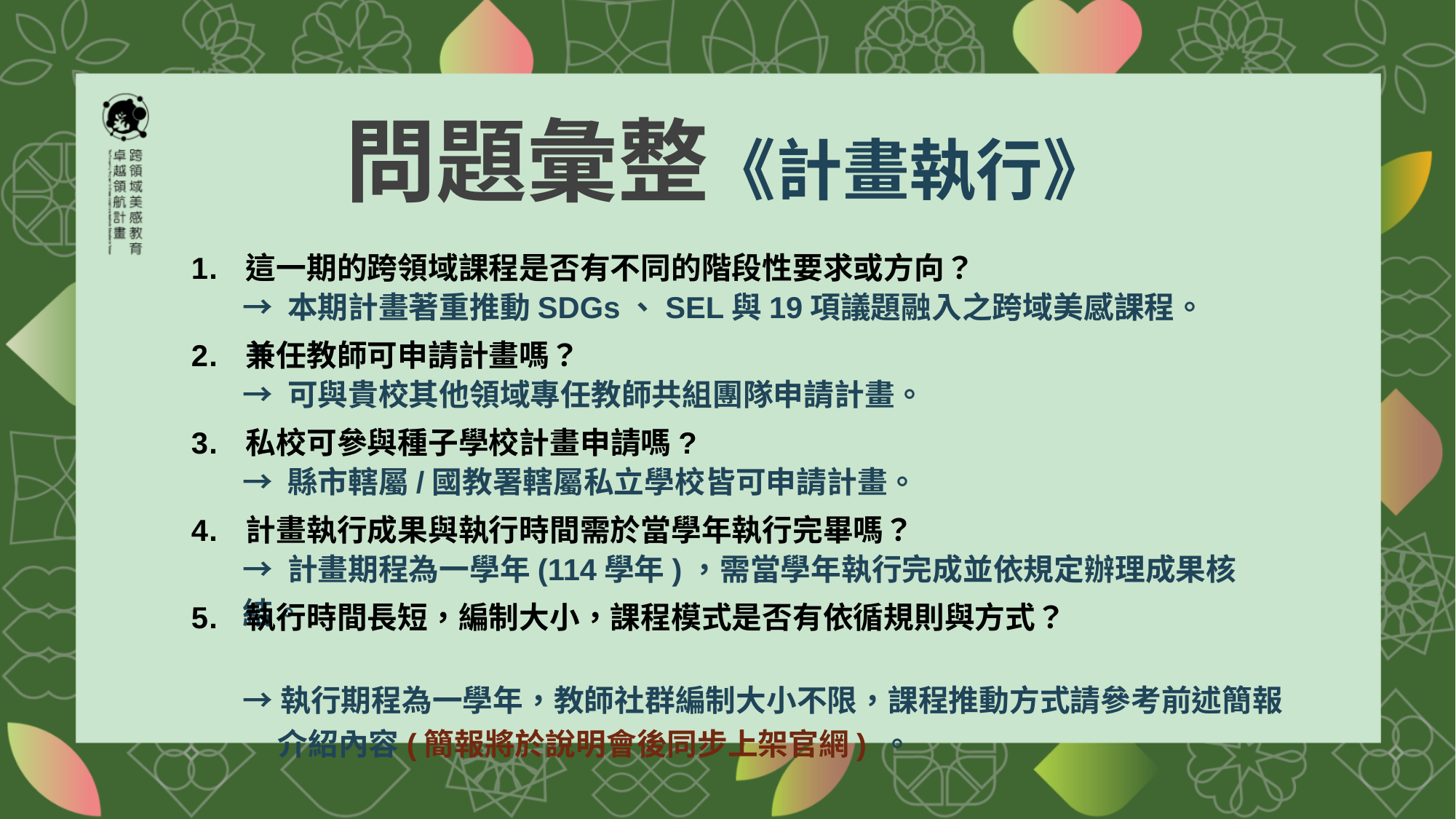

問題彙整《計畫執行》
這一期的跨領域課程是否有不同的階段性要求或方向？

兼任教師可申請計畫嗎？

私校可參與種子學校計畫申請嗎?

計畫執行成果與執行時間需於當學年執行完畢嗎？

執行時間長短，編制大小，課程模式是否有依循規則與方式？
→ 本期計畫著重推動SDGs、SEL與19項議題融入之跨域美感課程。
。
→ 可與貴校其他領域專任教師共組團隊申請計畫。

→ 縣市轄屬/國教署轄屬私立學校皆可申請計畫。

→ 計畫期程為一學年(114學年)，需當學年執行完成並依規定辦理成果核結。

→執行期程為一學年，教師社群編制大小不限，課程推動方式請參考前述簡報
    介紹內容(簡報將於說明會後同步上架官網) 。